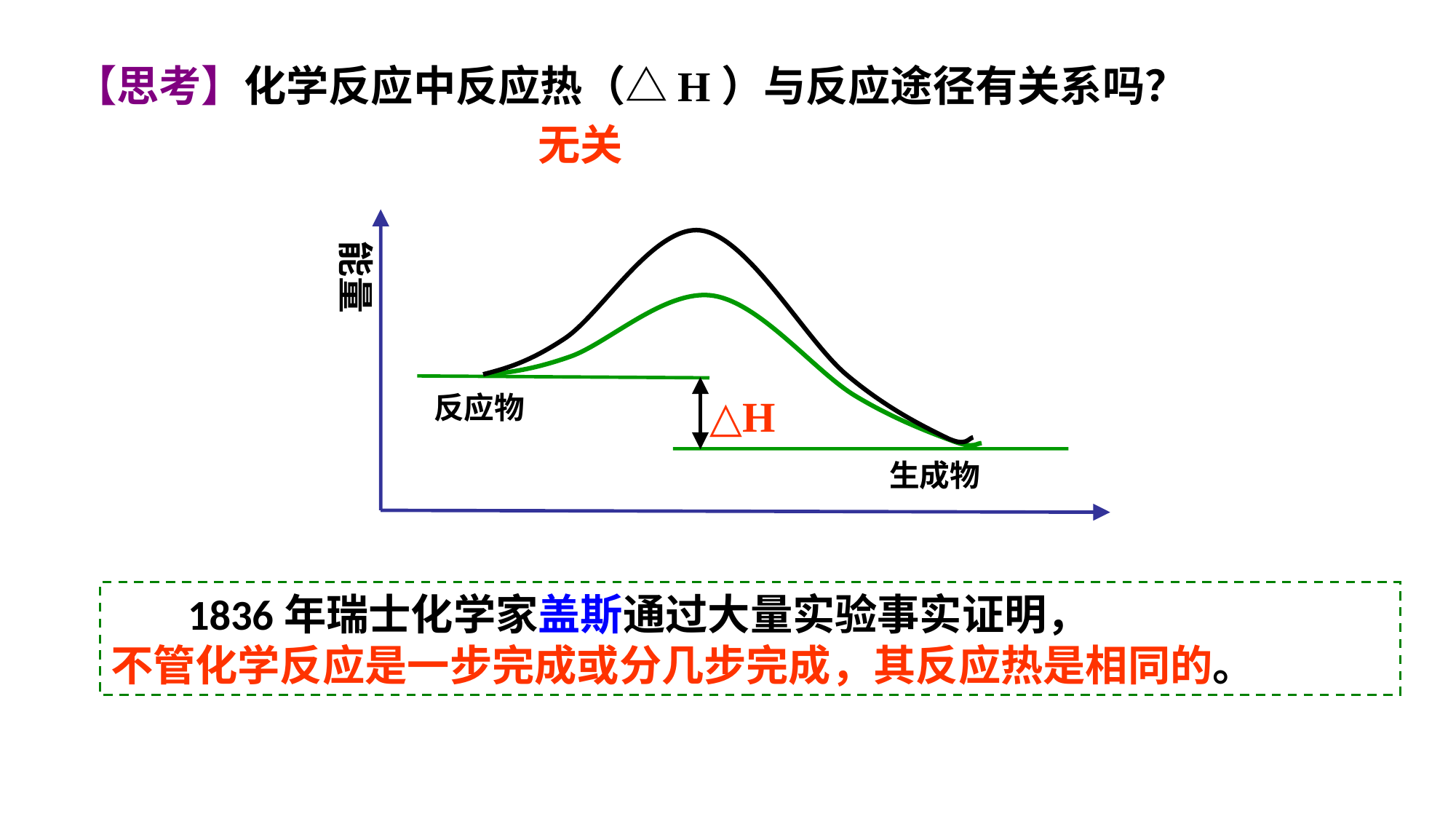

【思考】化学反应中反应热（△H）与反应途径有关系吗？
无关

能量

反应物

生成物

△H

        1836年瑞士化学家盖斯通过大量实验事实证明，
不管化学反应是一步完成或分几步完成，其反应热是相同的。